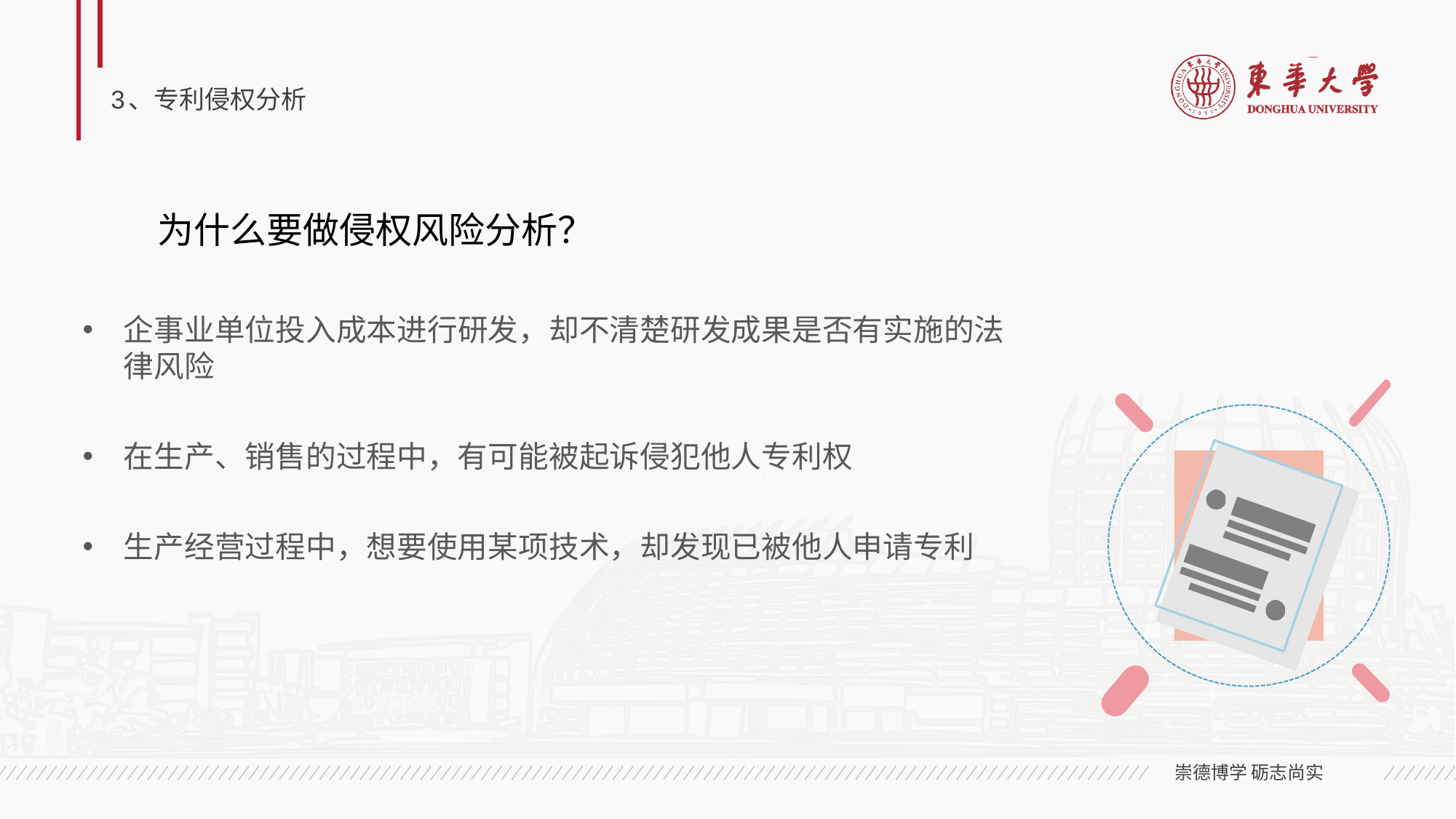

# 3、专利侵权分析
为什么要做侵权风险分析？
企事业单位投入成本进行研发，却不清楚研发成果是否有实施的法律风险

在生产、销售的过程中，有可能被起诉侵犯他人专利权

生产经营过程中，想要使用某项技术，却发现已被他人申请专利